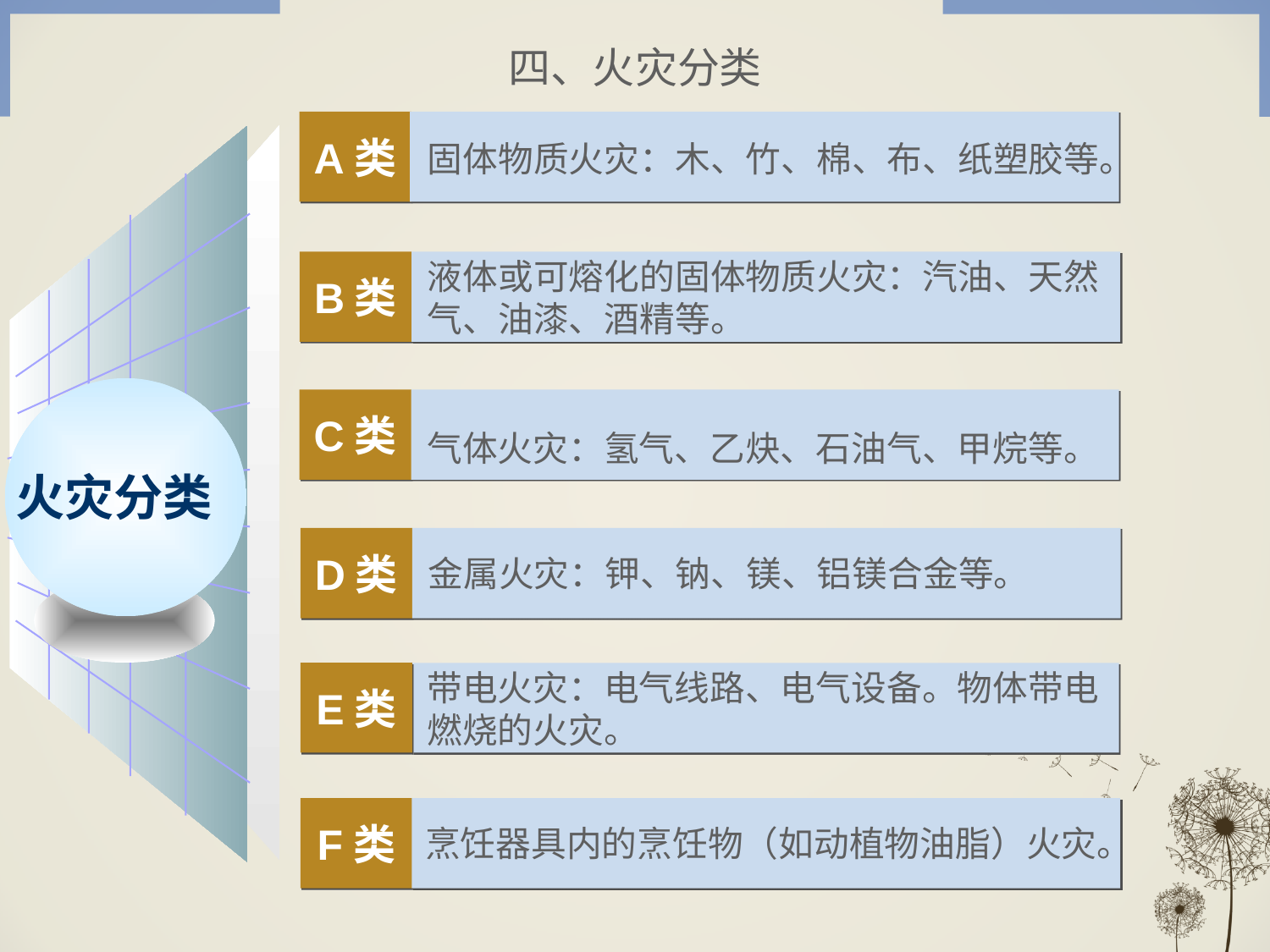

四、火灾分类
A类

固体物质火灾：木、竹、棉、布、纸塑胶等。
B类

液体或可熔化的固体物质火灾：汽油、天然
气、油漆、酒精等。

C类

气体火灾：氢气、乙炔、石油气、甲烷等。
火灾分类
D类

金属火灾：钾、钠、镁、铝镁合金等。
E类

带电火灾：电气线路、电气设备。物体带电
燃烧的火灾。
F类

烹饪器具内的烹饪物（如动植物油脂）火灾。